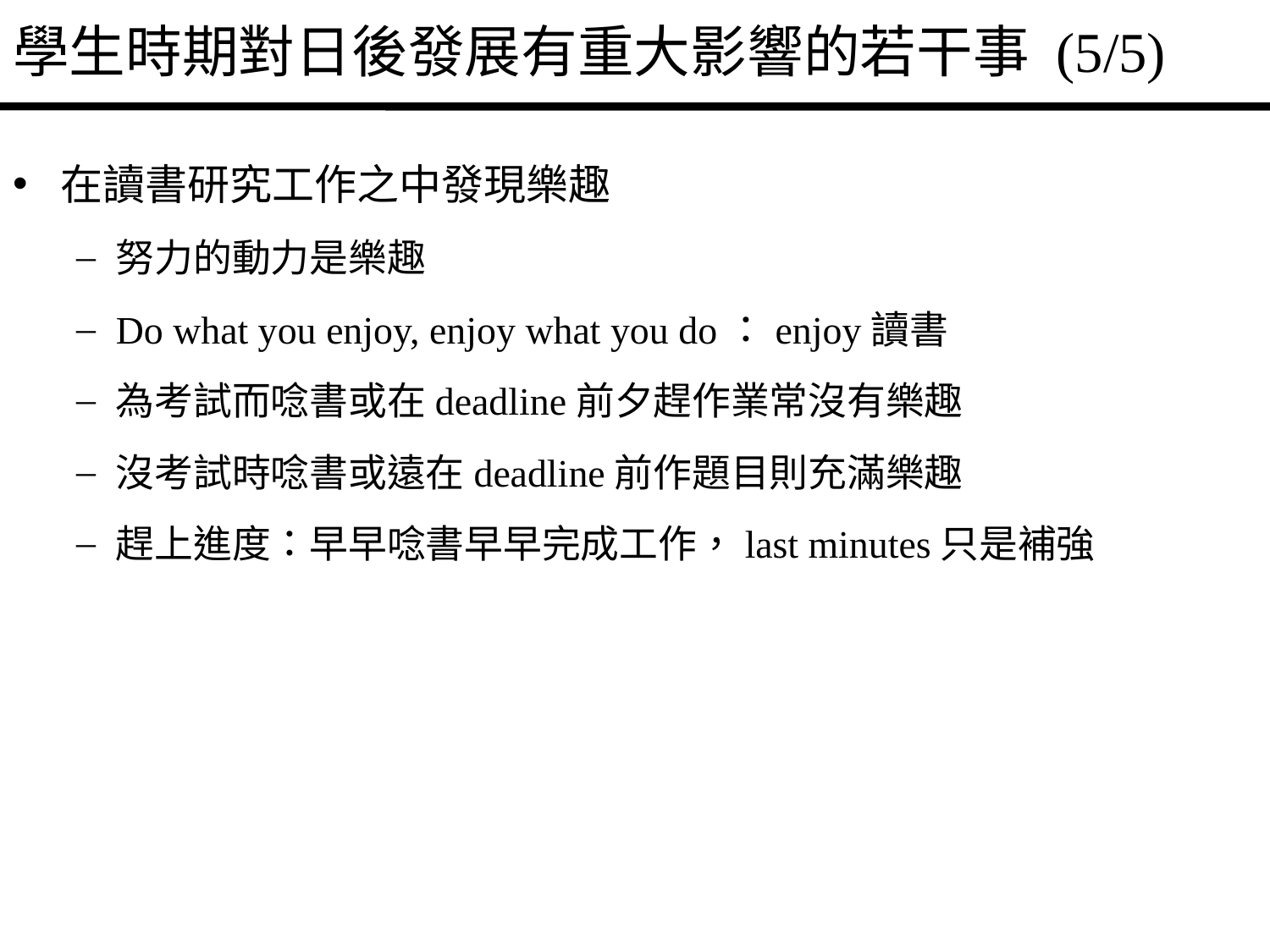

# 學生時期對日後發展有重大影響的若干事 (5/5)
在讀書研究工作之中發現樂趣
努力的動力是樂趣
Do what you enjoy, enjoy what you do：enjoy讀書
為考試而唸書或在deadline前夕趕作業常沒有樂趣
沒考試時唸書或遠在deadline前作題目則充滿樂趣
趕上進度：早早唸書早早完成工作，last minutes只是補強